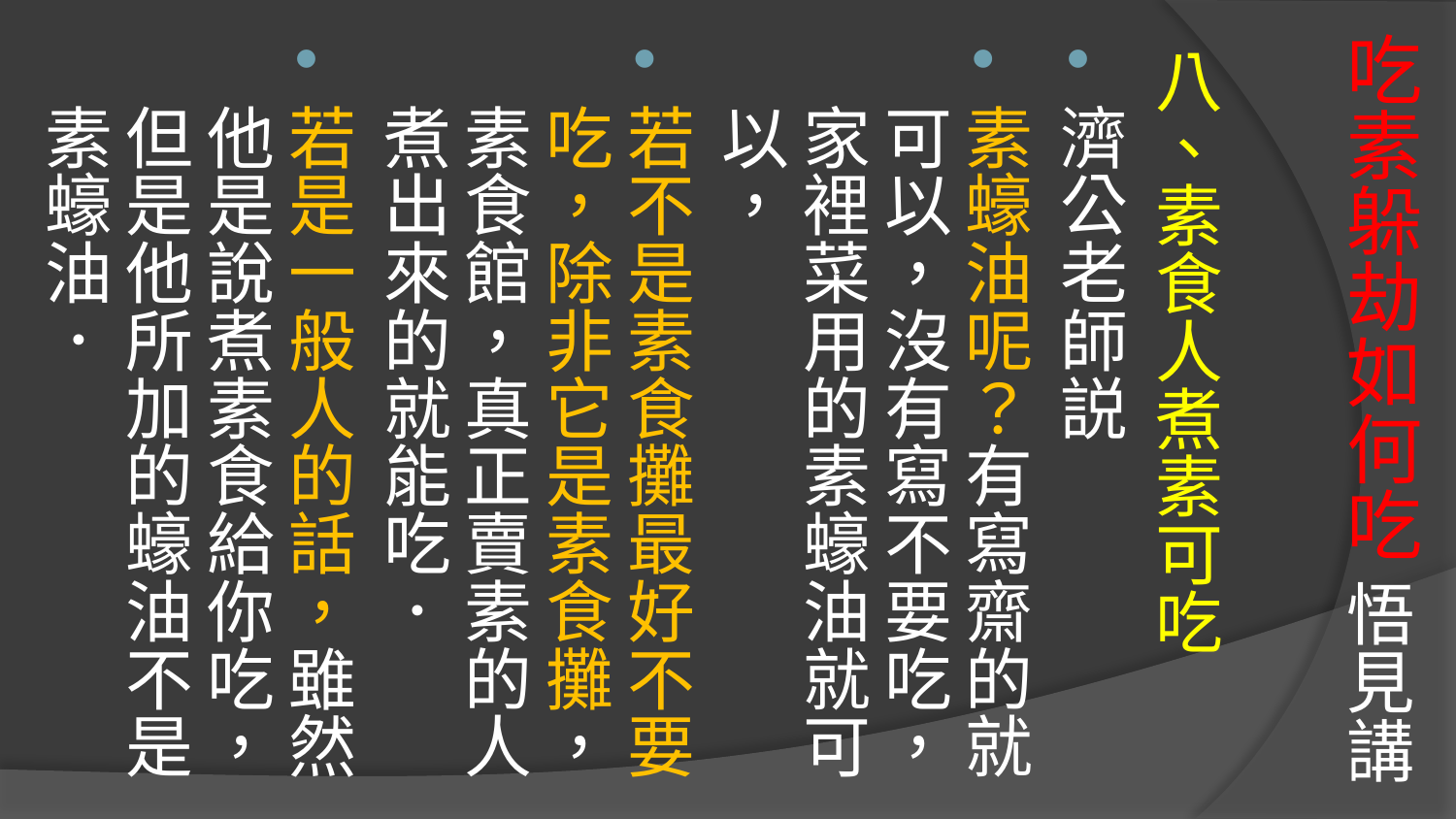

# 吃素躲劫如何吃 悟見講
八、素食人煮素可吃
濟公老師説
素蠔油呢？有寫齋的就可以，沒有寫不要吃，家裡菜用的素蠔油就可以，
若不是素食攤最好不要吃，除非它是素食攤，素食館，真正賣素的人煮出來的就能吃．
若是一般人的話，雖然他是說煮素食給你吃，但是他所加的蠔油不是素蠔油．